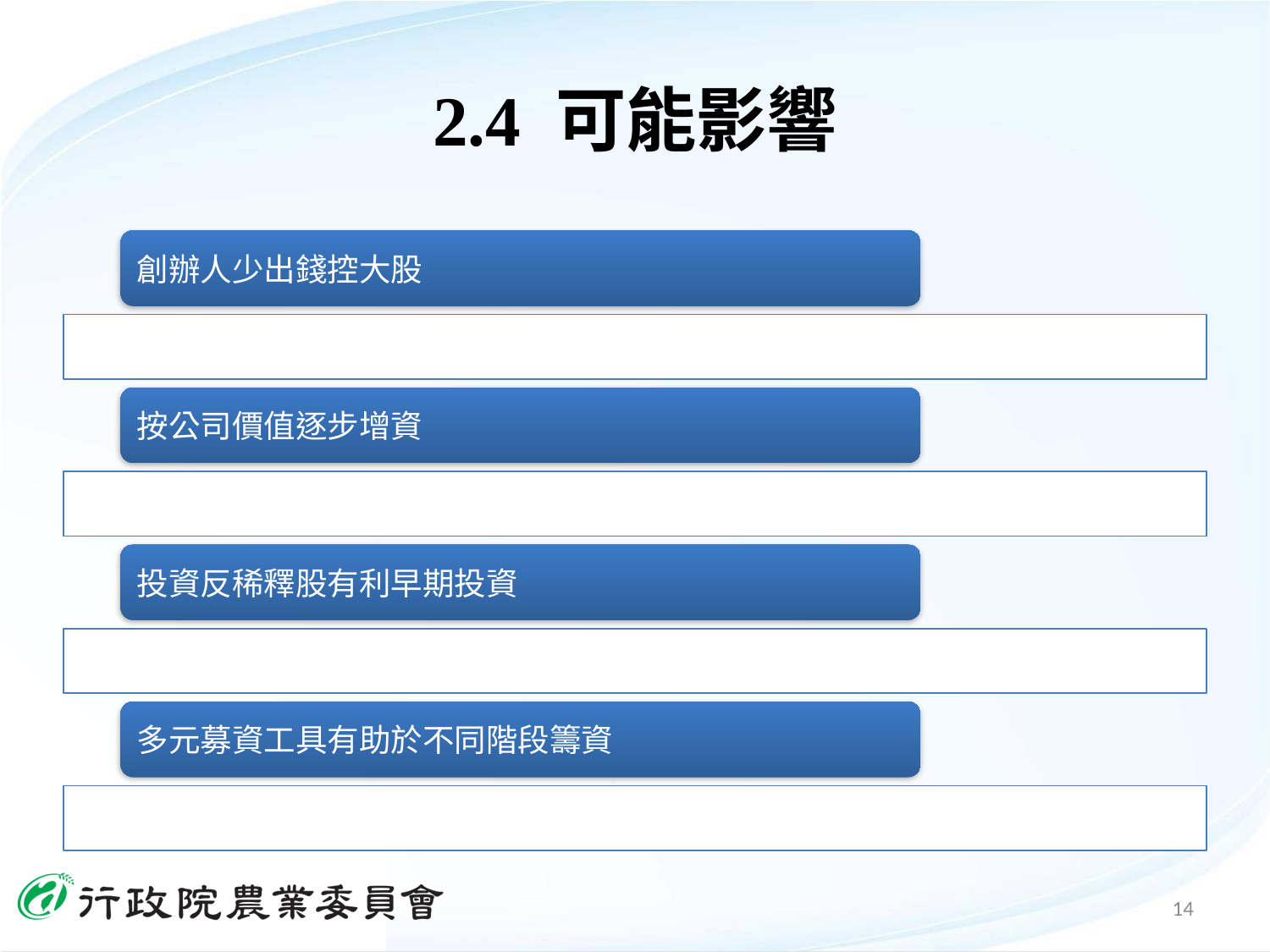

# 2.4 可能影響
創辦人少出錢控大股
按公司價值逐步增資
投資反稀釋股有利早期投資
多元募資工具有助於不同階段籌資
14